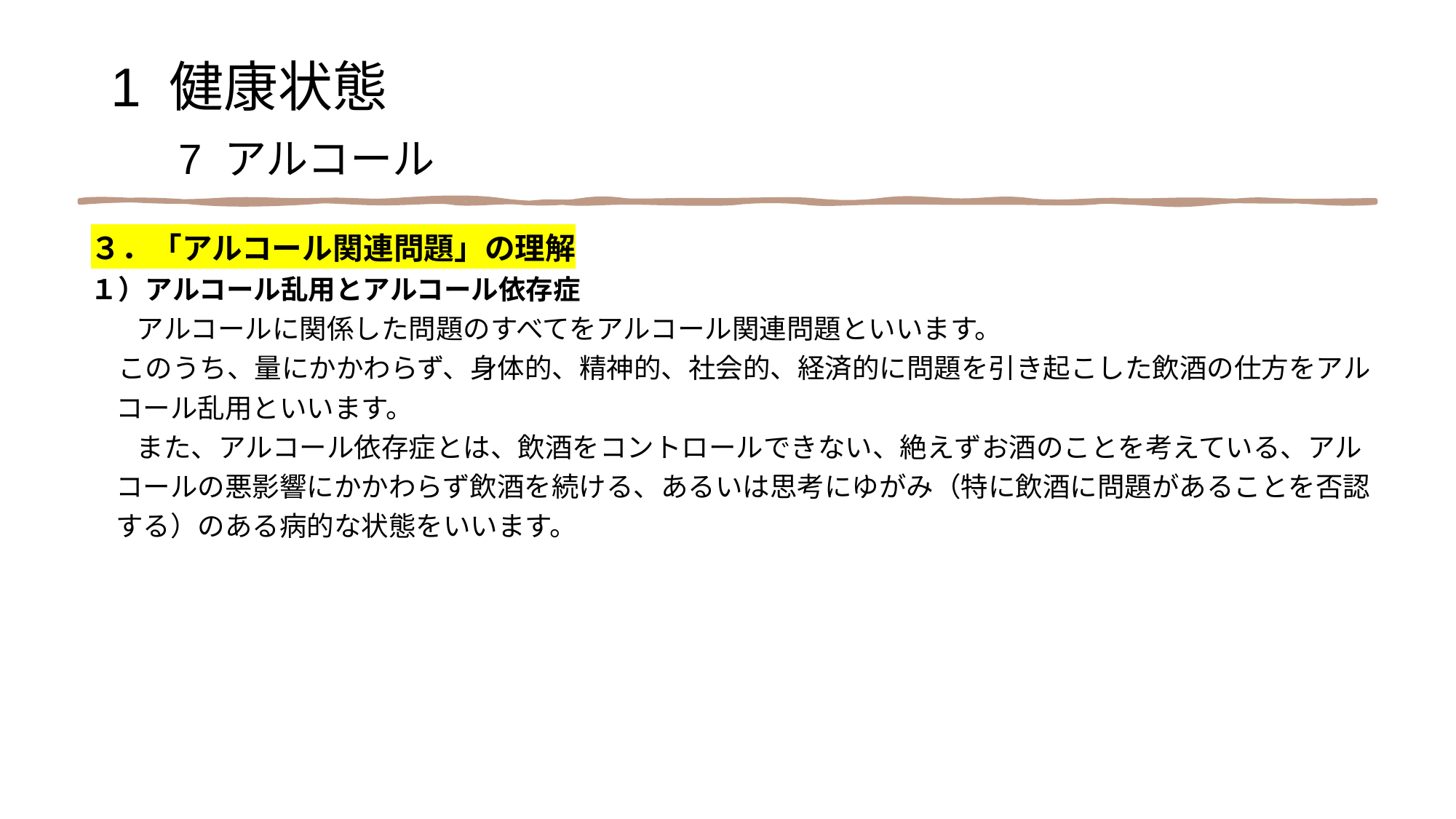

1 健康状態
　7 アルコール

３．「アルコール関連問題」の理解
１）アルコール乱用とアルコール依存症
　   アルコールに関係した問題のすべてをアルコール関連問題といいます。
　このうち、量にかかわらず、身体的、精神的、社会的、経済的に問題を引き起こした飲酒の仕方をアル
   コール乱用といいます。
　   また、アルコール依存症とは、飲酒をコントロールできない、絶えずお酒のことを考えている、アル
   コールの悪影響にかかわらず飲酒を続ける、あるいは思考にゆがみ（特に飲酒に問題があることを否認
   する）のある病的な状態をいいます。